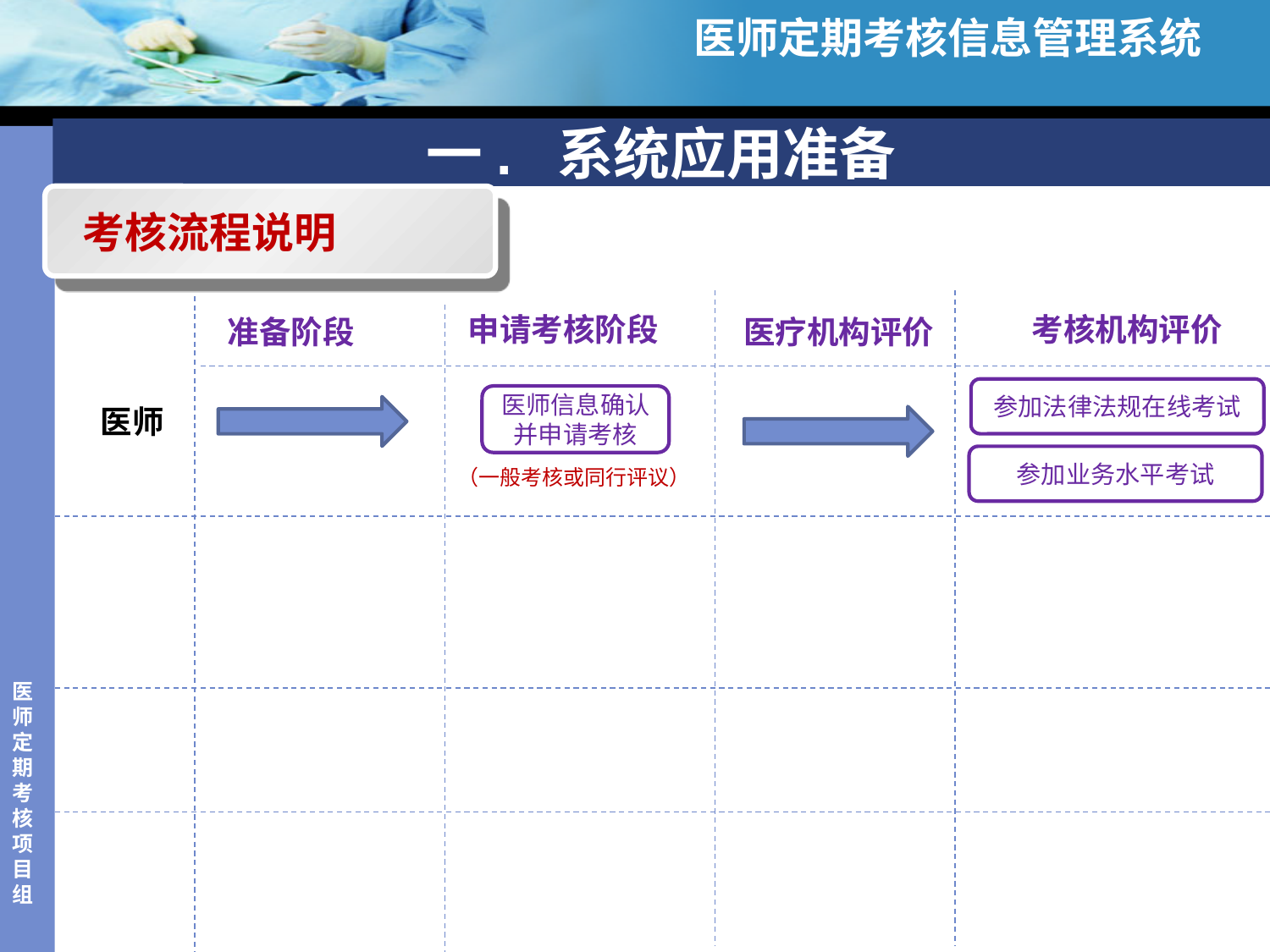

医师定期考核信息管理系统
# 一.  系统应用准备

考核流程说明
申请考核阶段
考核机构评价
准备阶段
医疗机构评价
医师
参加法律法规在线考试
医师信息确认并申请考核

参加业务水平考试
（一般考核或同行评议）